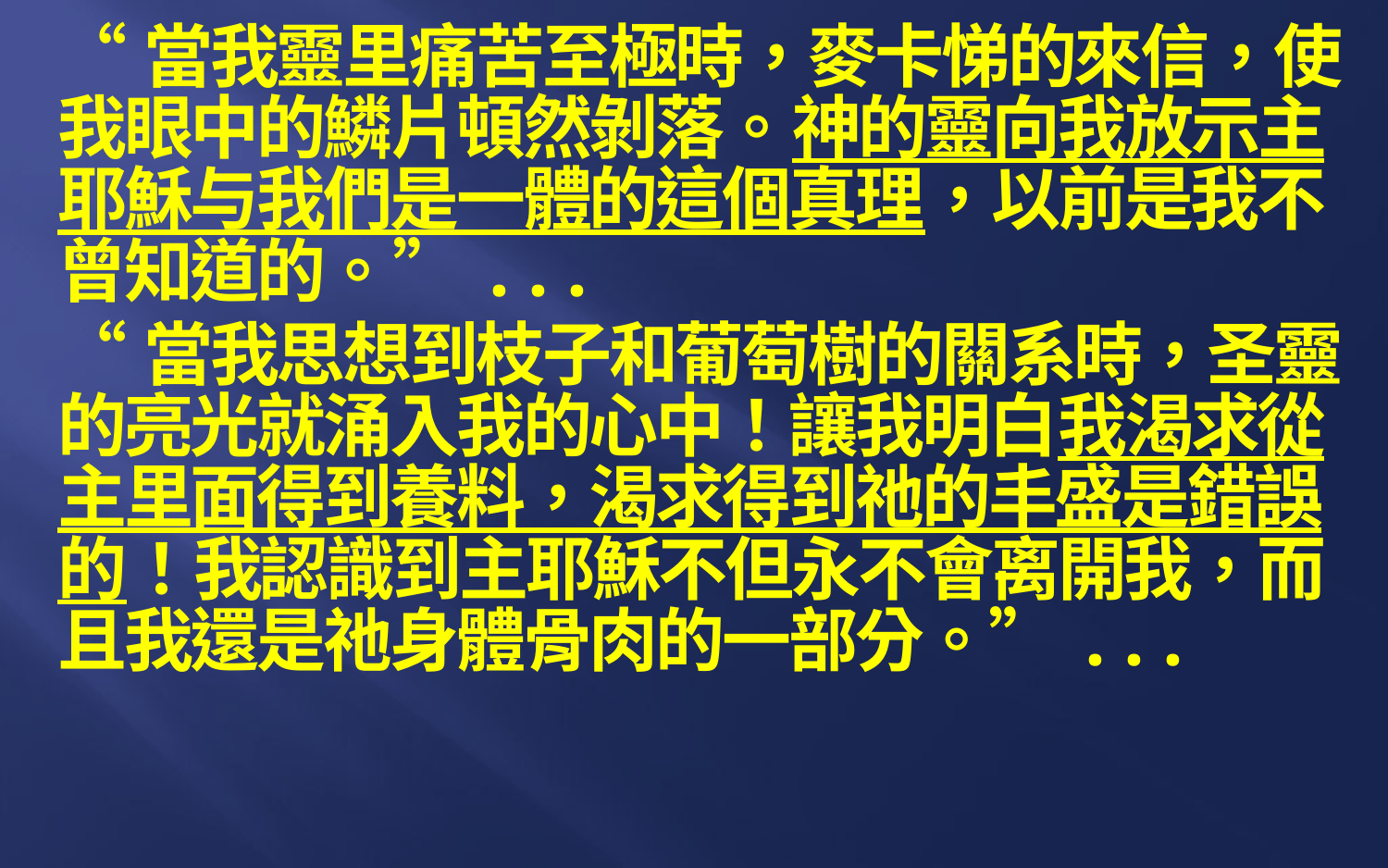

“當我靈里痛苦至極時，麥卡悌的來信，使我眼中的鱗片頓然剝落。神的靈向我放示主耶穌与我們是一體的這個真理，以前是我不曾知道的。”...
“當我思想到枝子和葡萄樹的關系時，圣靈的亮光就涌入我的心中！讓我明白我渴求從主里面得到養料，渴求得到祂的丰盛是錯誤的！我認識到主耶穌不但永不會离開我，而且我還是祂身體骨肉的一部分。”...